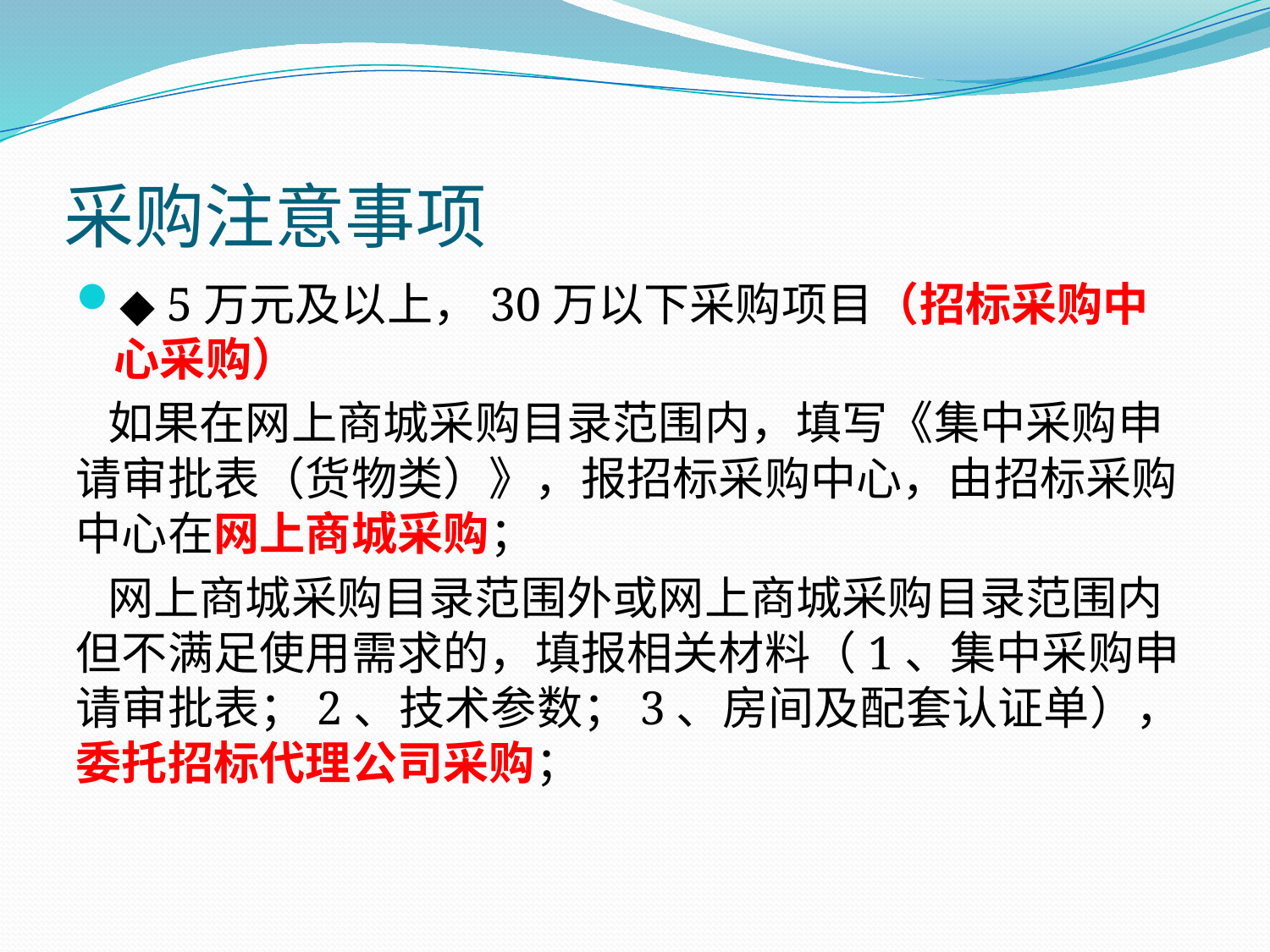

# 采购注意事项
◆ 5万元及以上，30万以下采购项目（招标采购中心采购）
  如果在网上商城采购目录范围内，填写《集中采购申请审批表（货物类）》，报招标采购中心，由招标采购中心在网上商城采购；
  网上商城采购目录范围外或网上商城采购目录范围内但不满足使用需求的，填报相关材料（1、集中采购申请审批表；2、技术参数；3、房间及配套认证单），委托招标代理公司采购；